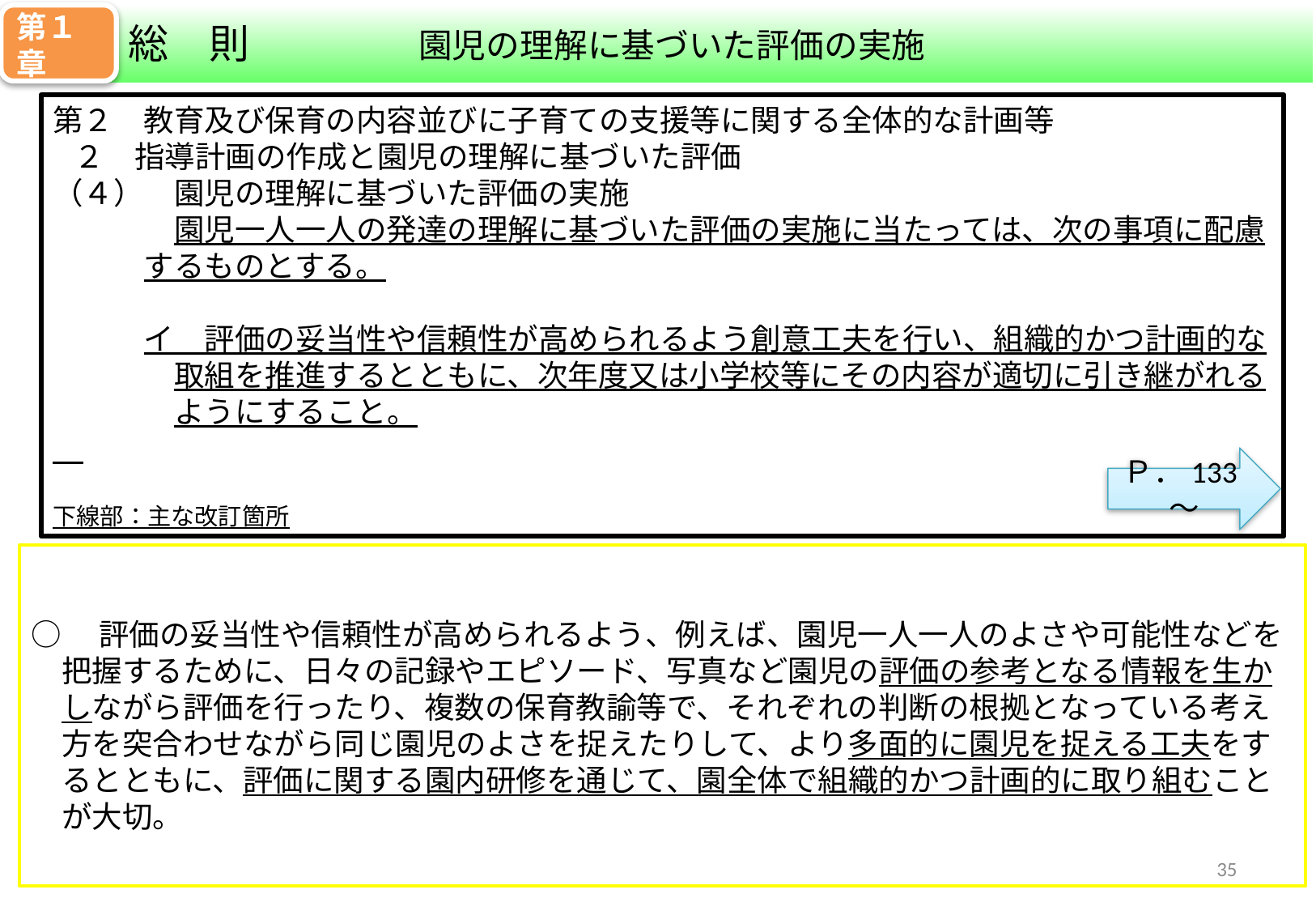

第１章
園児の理解に基づいた評価の実施
総　則
第２　教育及び保育の内容並びに子育ての支援等に関する全体的な計画等
  ２　指導計画の作成と園児の理解に基づいた評価
（４）　園児の理解に基づいた評価の実施
　　　　園児一人一人の発達の理解に基づいた評価の実施に当たっては、次の事項に配慮
　　　するものとする。

　　　イ　評価の妥当性や信頼性が高められるよう創意工夫を行い、組織的かつ計画的な
　　　　取組を推進するとともに、次年度又は小学校等にその内容が適切に引き継がれる
　　　　ようにすること。

下線部：主な改訂箇所
Ｐ．133～
○　評価の妥当性や信頼性が高められるよう、例えば、園児一人一人のよさや可能性などを
　把握するために、日々の記録やエピソード、写真など園児の評価の参考となる情報を生か
　しながら評価を行ったり、複数の保育教諭等で、それぞれの判断の根拠となっている考え
　方を突合わせながら同じ園児のよさを捉えたりして、より多面的に園児を捉える工夫をす
　るとともに、評価に関する園内研修を通じて、園全体で組織的かつ計画的に取り組むこと
　が大切。
35